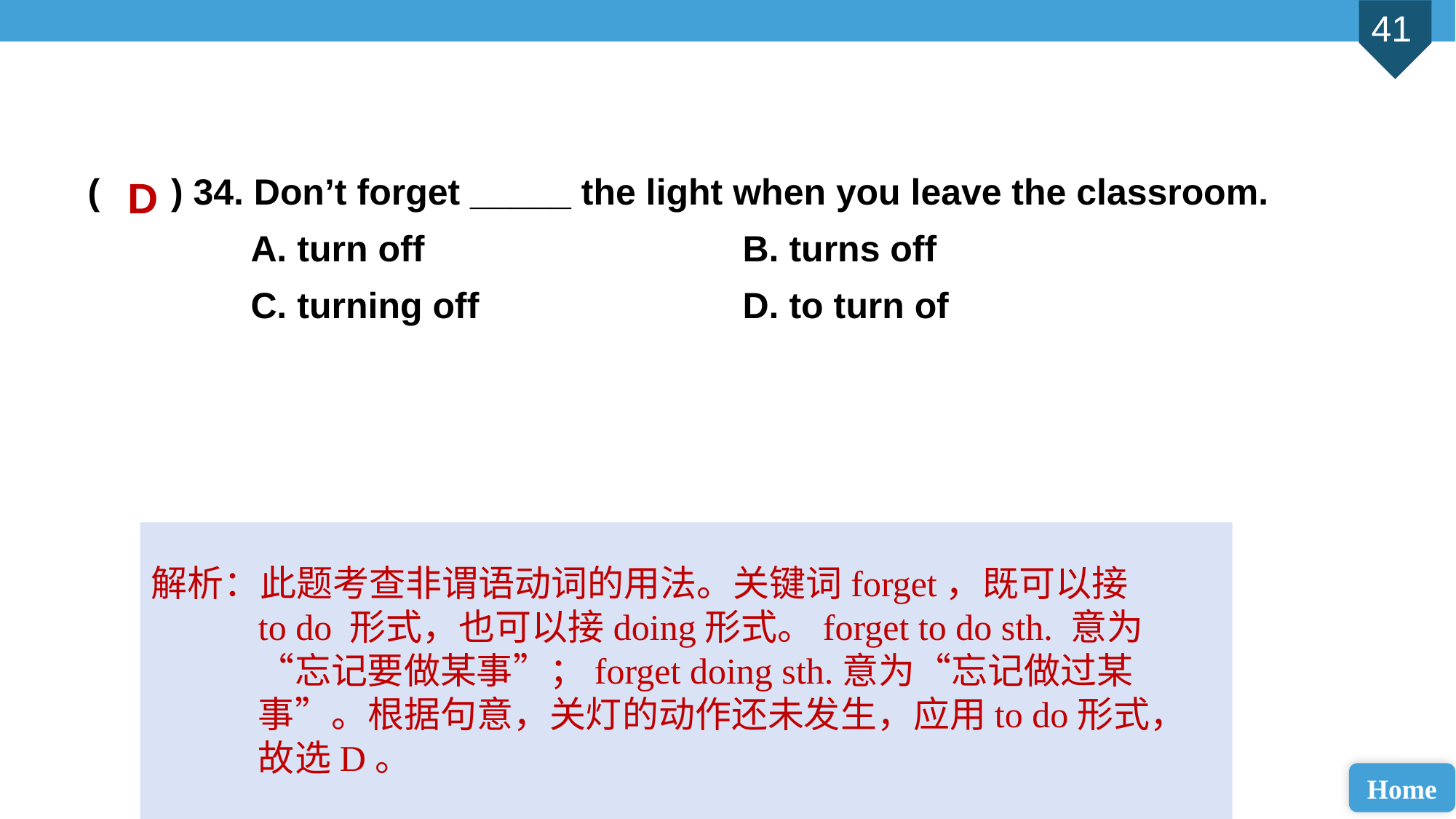

(       ) 34. Don’t forget _____ the light when you leave the classroom.
                A. turn off 			B. turns off
                C. turning off 			D. to turn of
D

解析：此题考查非谓语动词的用法。关键词forget，既可以接to do 形式，也可以接doing形式。forget to do sth. 意为“忘记要做某事”；forget doing sth.意为“忘记做过某事”。根据句意，关灯的动作还未发生，应用to do形式，故选D。